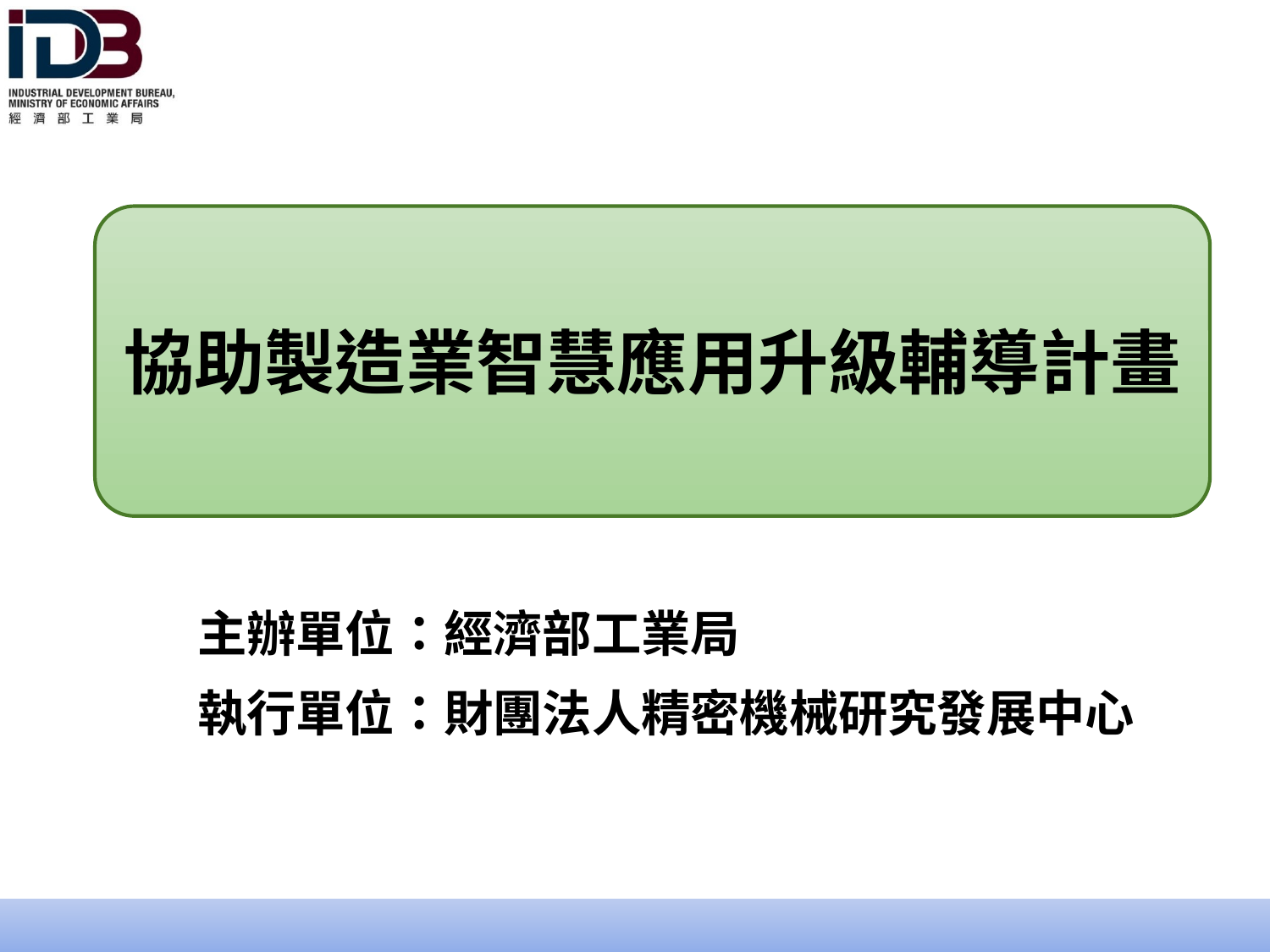

協助製造業智慧應用升級輔導計畫
主辦單位：經濟部工業局
執行單位：財團法人精密機械研究發展中心